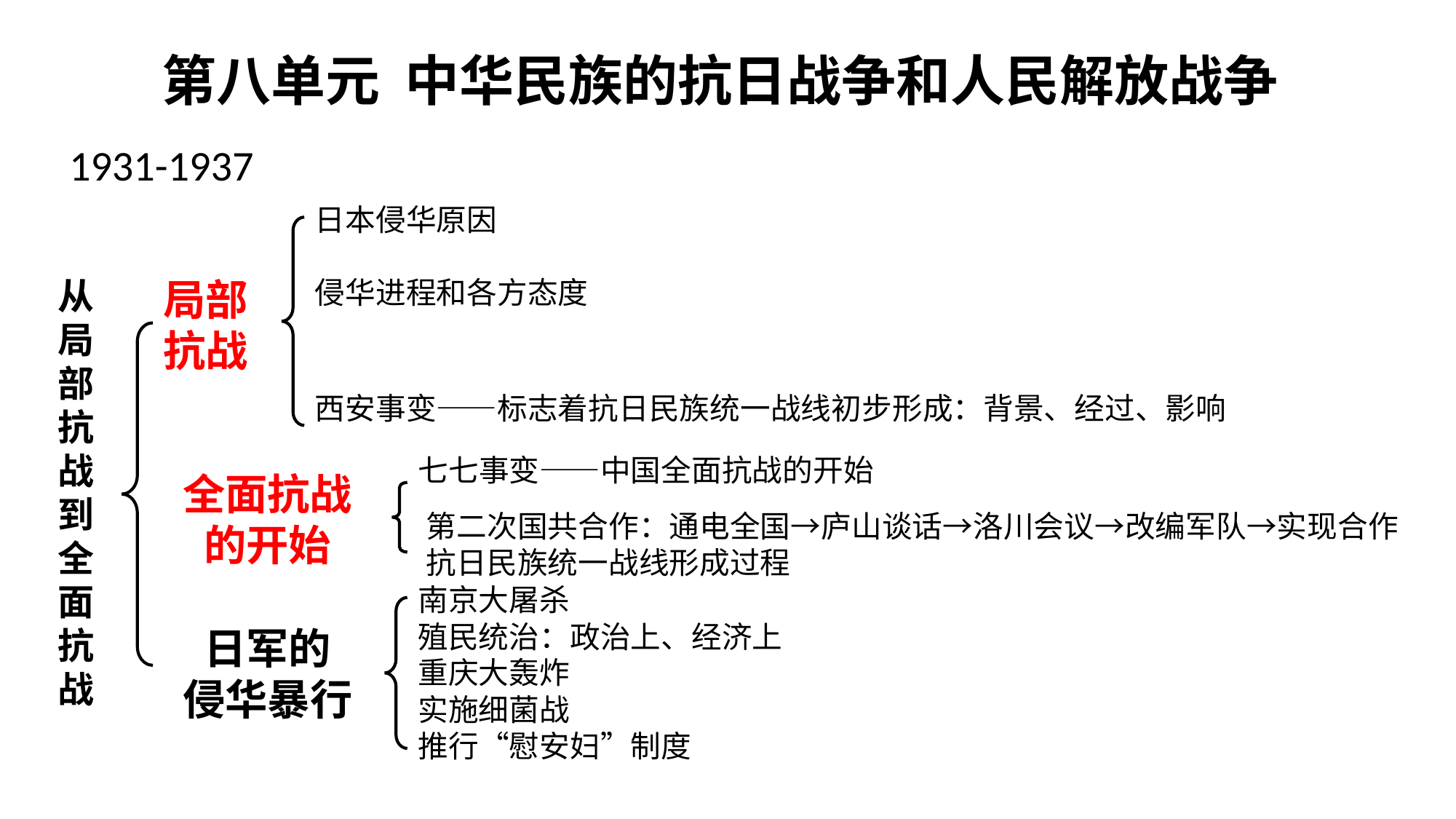

第八单元  中华民族的抗日战争和人民解放战争
1931-1937
日本侵华原因

侵华进程和各方态度

从局部抗战到全面抗战
局部
抗战

西安事变——标志着抗日民族统一战线初步形成：背景、经过、影响
七七事变——中国全面抗战的开始
全面抗战的开始

第二次国共合作：通电全国→庐山谈话→洛川会议→改编军队→实现合作
抗日民族统一战线形成过程
南京大屠杀
殖民统治：政治上、经济上
重庆大轰炸
实施细菌战
推行“慰安妇”制度

日军的
侵华暴行